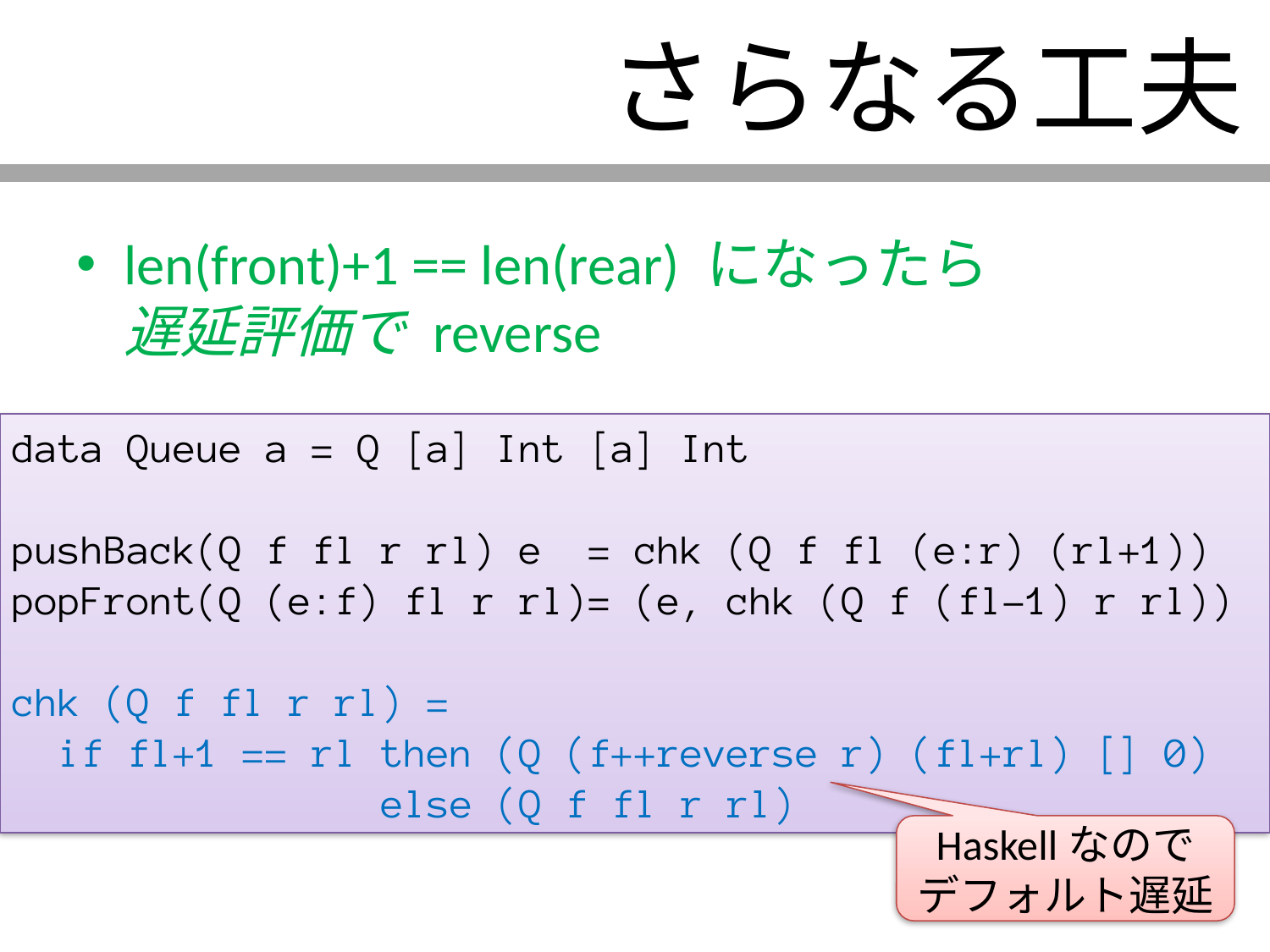

# さらなる工夫
len(front)+1 == len(rear) になったら
遅延評価で reverse
data Queue a = Q [a] Int [a] Int

pushBack(Q f fl r rl) e  = chk (Q f fl (e:r) (rl+1))
popFront(Q (e:f) fl r rl)= (e, chk (Q f (fl-1) r rl))

chk (Q f fl r rl) =
  if fl+1 == rl then (Q (f++reverse r) (fl+rl) [] 0)
                else (Q f fl r rl)
Haskellなので
デフォルト遅延